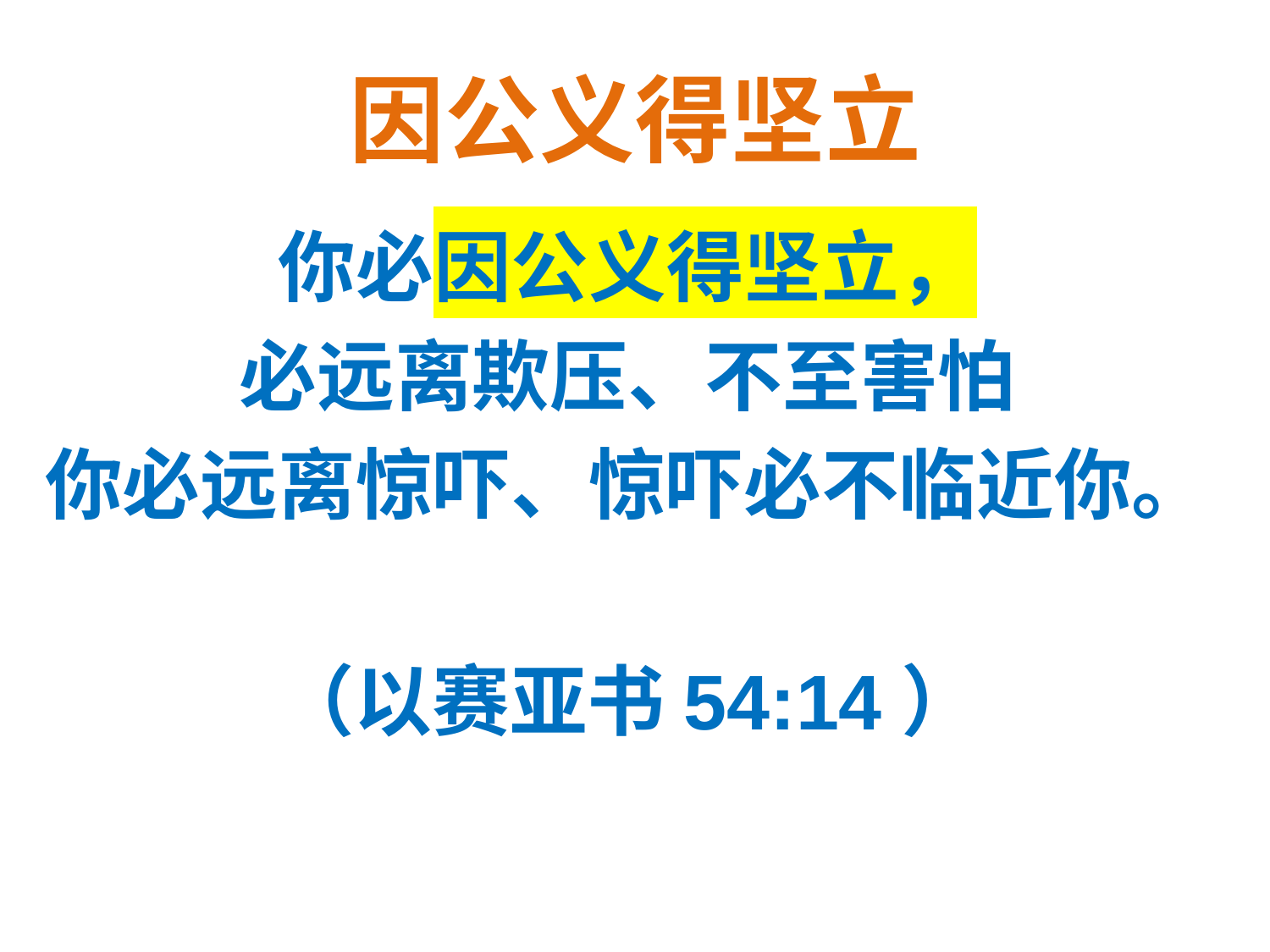

# 因公义得坚立
你必因公义得坚立，
必远离欺压、不至害怕
你必远离惊吓、惊吓必不临近你。

（以赛亚书54:14）